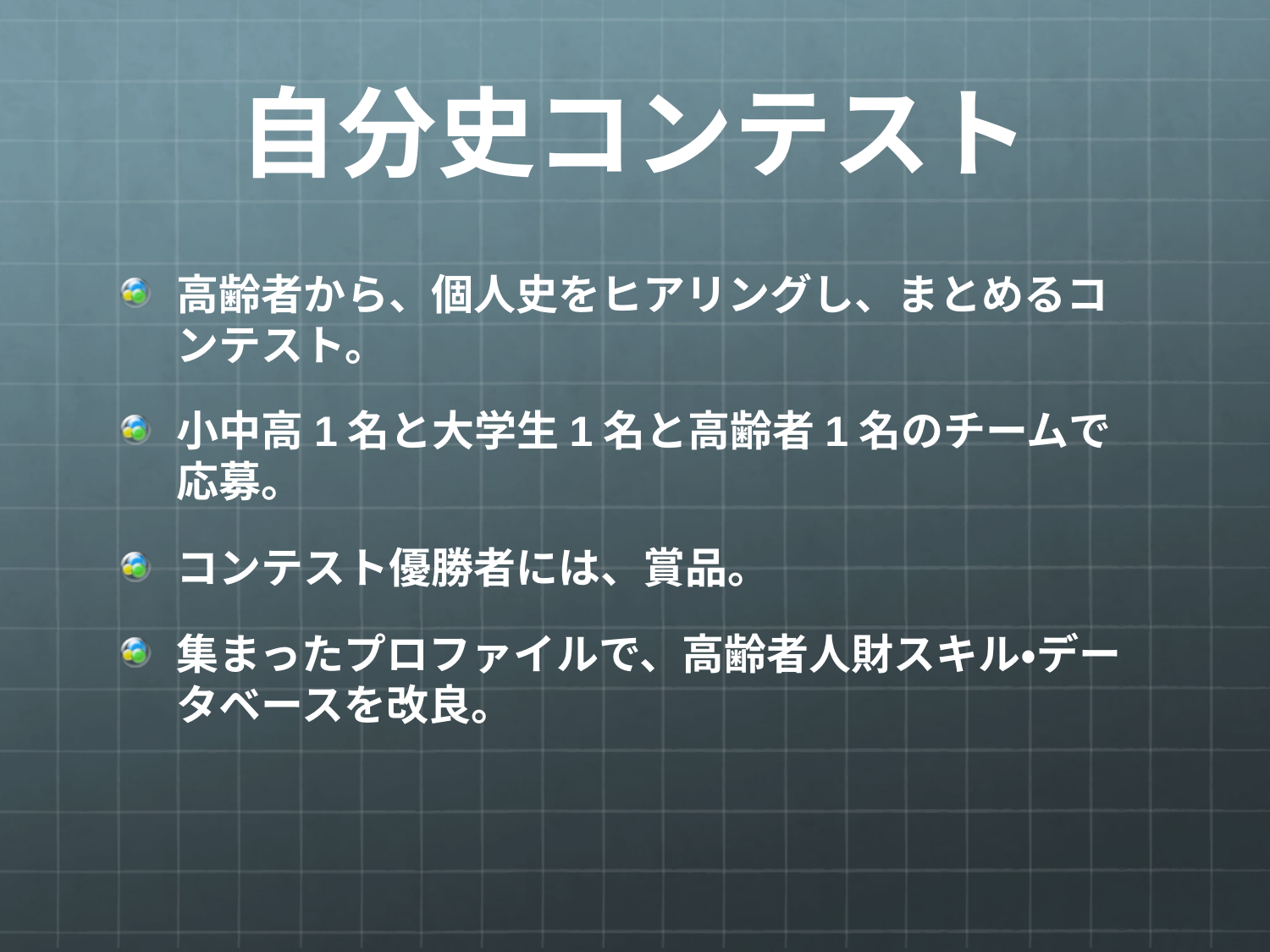

# 自分史コンテスト
高齢者から、個人史をヒアリングし、まとめるコンテスト。
小中高1名と大学生1名と高齢者1名のチームで応募。
コンテスト優勝者には、賞品。
集まったプロファイルで、高齢者人財スキル・データベースを改良。